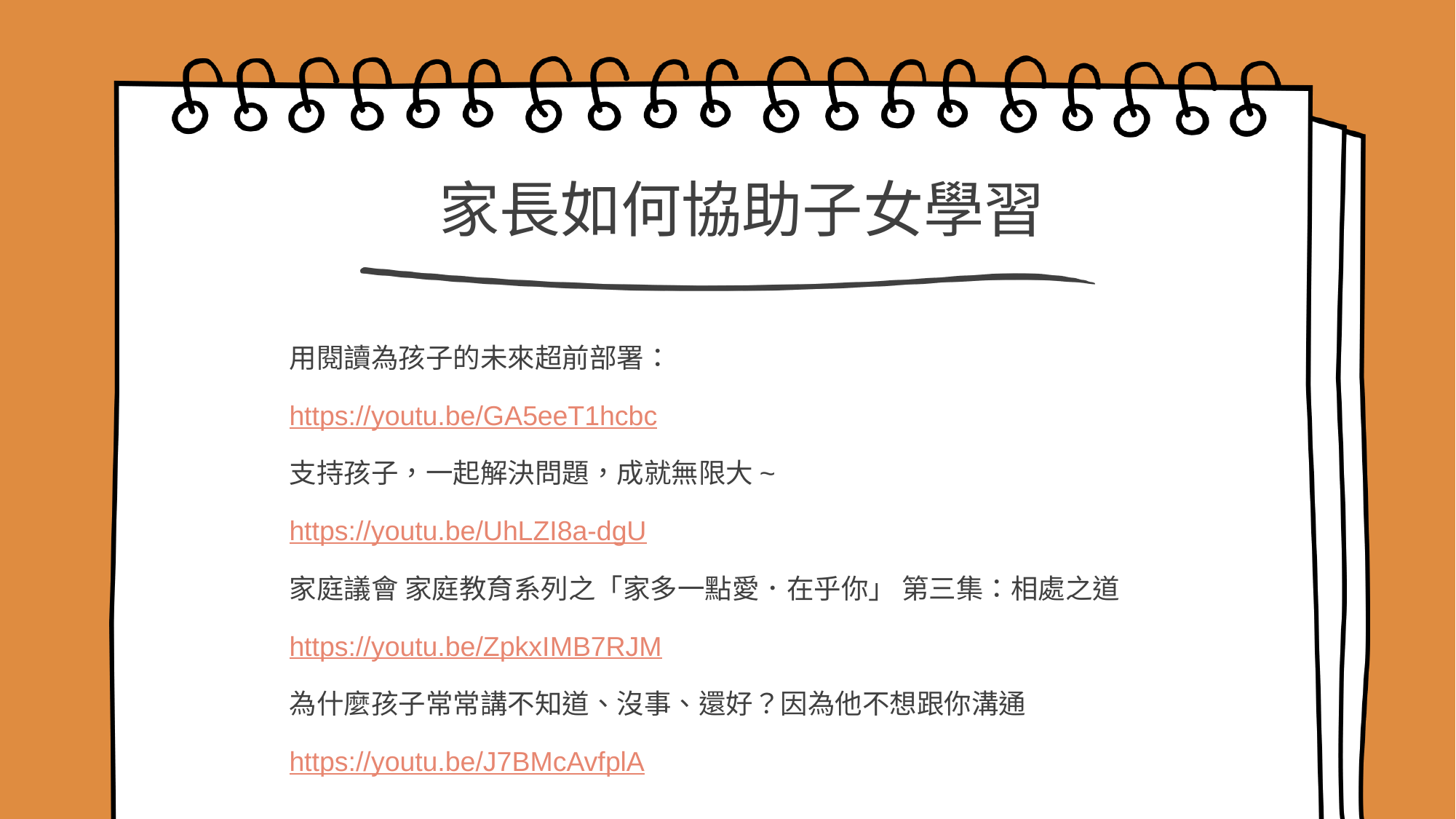

# 家長如何協助子女學習
用閱讀為孩子的未來超前部署：
https://youtu.be/GA5eeT1hcbc
支持孩子，一起解決問題，成就無限大~
https://youtu.be/UhLZI8a-dgU
家庭議會 家庭教育系列之「家多一點愛．在乎你」 第三集：相處之道
https://youtu.be/ZpkxIMB7RJM
為什麼孩子常常講不知道、沒事、還好？因為他不想跟你溝通
https://youtu.be/J7BMcAvfplA